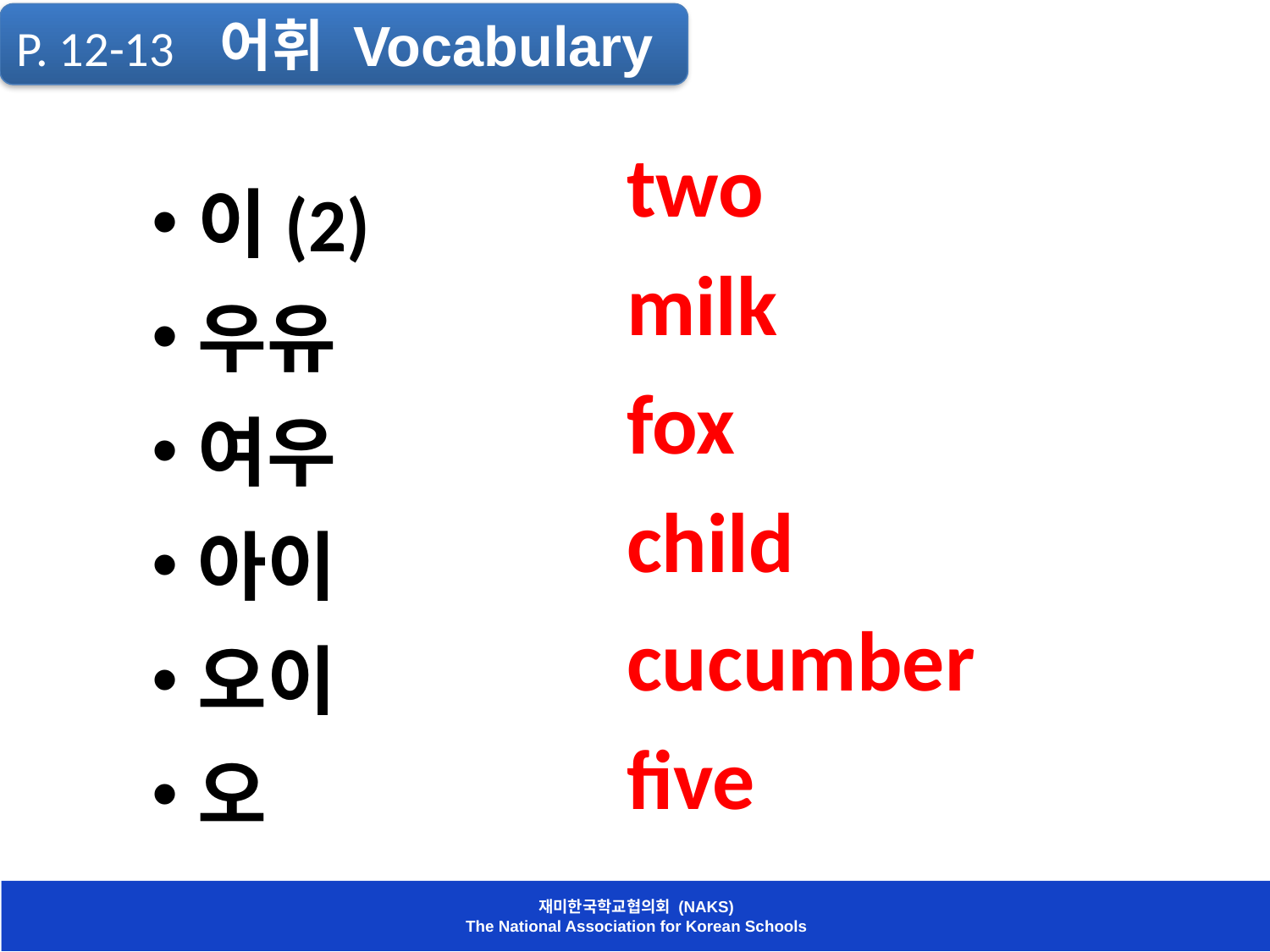

P. 12-13   어휘 Vocabulary
two
milk
fox
child
cucumber
five

이(2)
우유
여우
아이
오이
오

재미한국학교협의회 (NAKS)
The National Association for Korean Schools